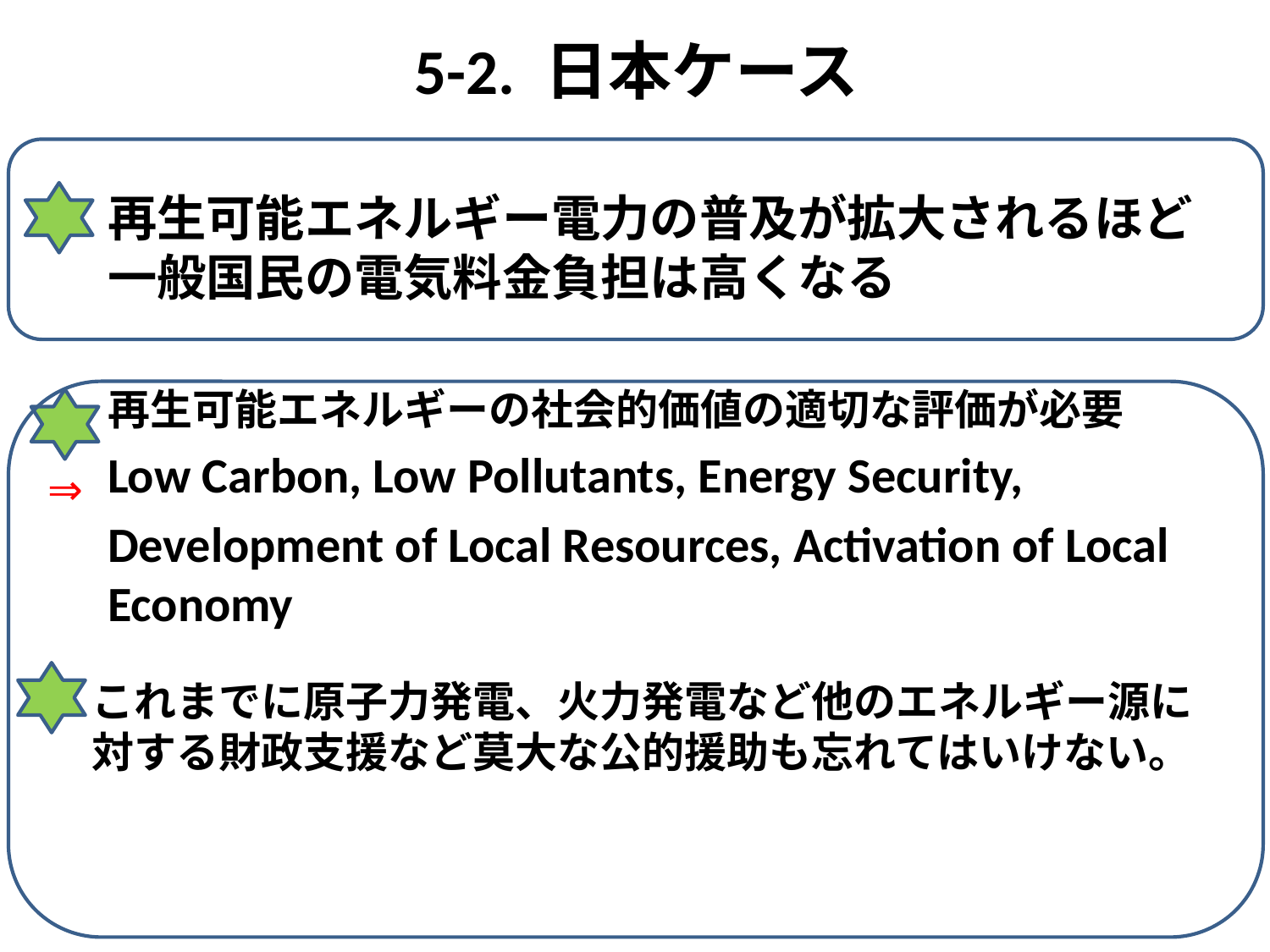

# 5-2. 日本ケース

再生可能エネルギー電力の普及が拡大されるほど一般国民の電気料金負担は高くなる

再生可能エネルギーの社会的価値の適切な評価が必要
Low Carbon, Low Pollutants, Energy Security,
Development of Local Resources, Activation of Local Economy

⇒

これまでに原子力発電、火力発電など他のエネルギー源に
対する財政支援など莫大な公的援助も忘れてはいけない。